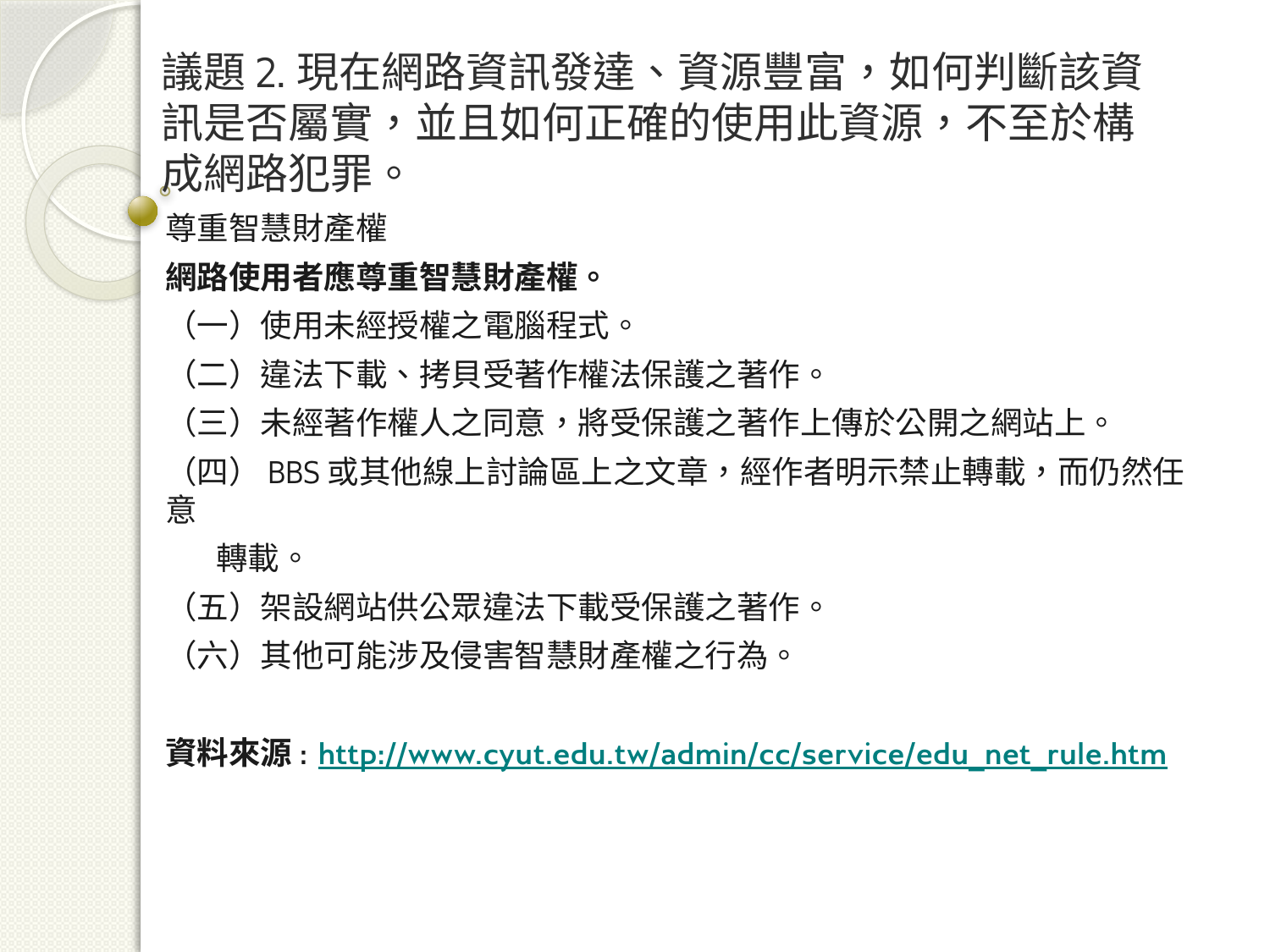

# 議題2.現在網路資訊發達、資源豐富，如何判斷該資訊是否屬實，並且如何正確的使用此資源，不至於構成網路犯罪。
尊重智慧財產權
網路使用者應尊重智慧財產權。
（一）使用未經授權之電腦程式。
（二）違法下載、拷貝受著作權法保護之著作。
（三）未經著作權人之同意，將受保護之著作上傳於公開之網站上。
（四）BBS或其他線上討論區上之文章，經作者明示禁止轉載，而仍然任意
      轉載。
（五）架設網站供公眾違法下載受保護之著作。
（六）其他可能涉及侵害智慧財產權之行為。

資料來源: http://www.cyut.edu.tw/admin/cc/service/edu_net_rule.htm